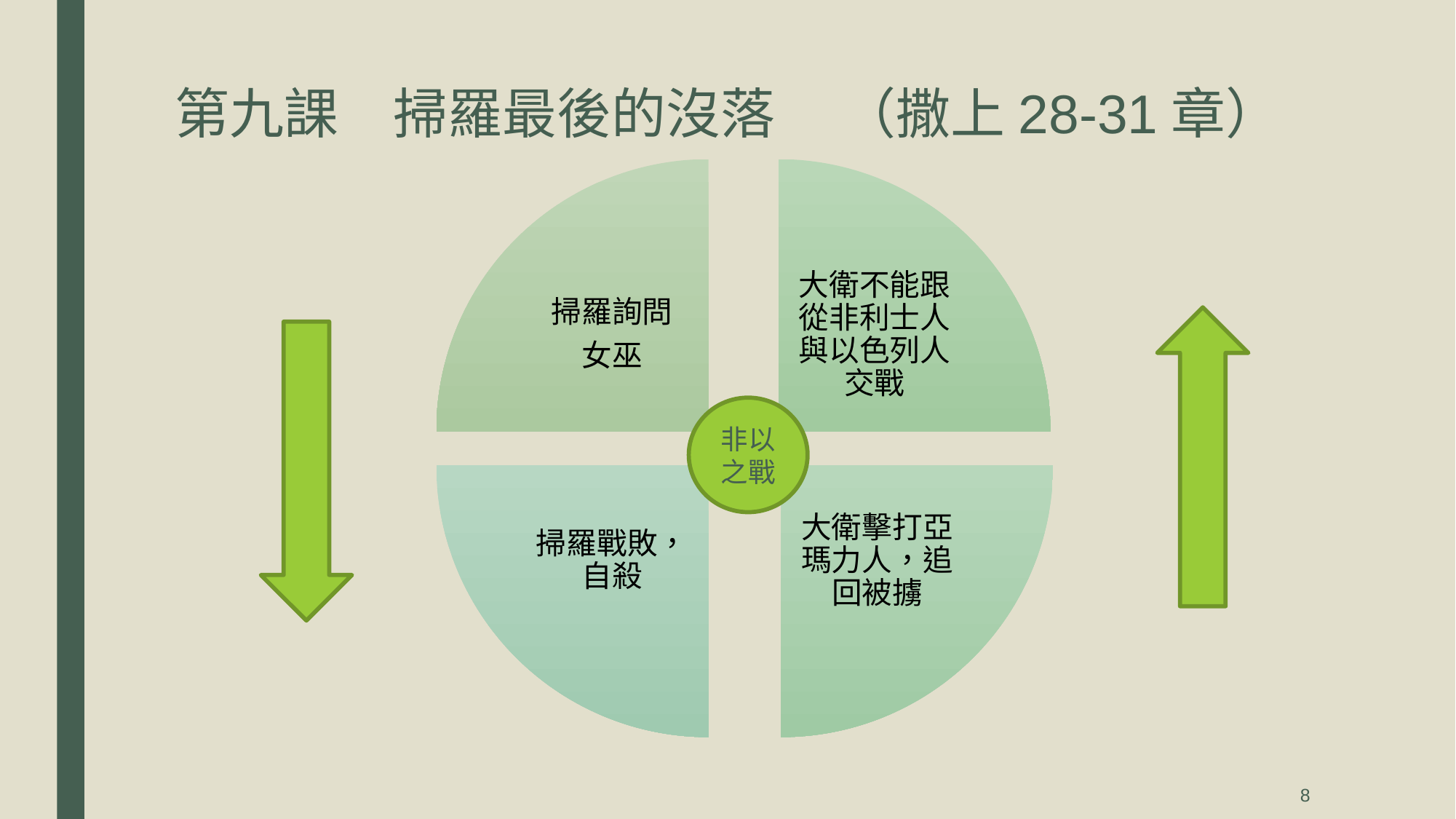

# 第九課	掃羅最後的沒落 	 （撒上28-31章）
掃羅詢問
女巫
大衛不能跟從非利士人與以色列人交戰
大衛擊打亞瑪力人，追回被擄
掃羅戰敗，自殺

非以之戰
8